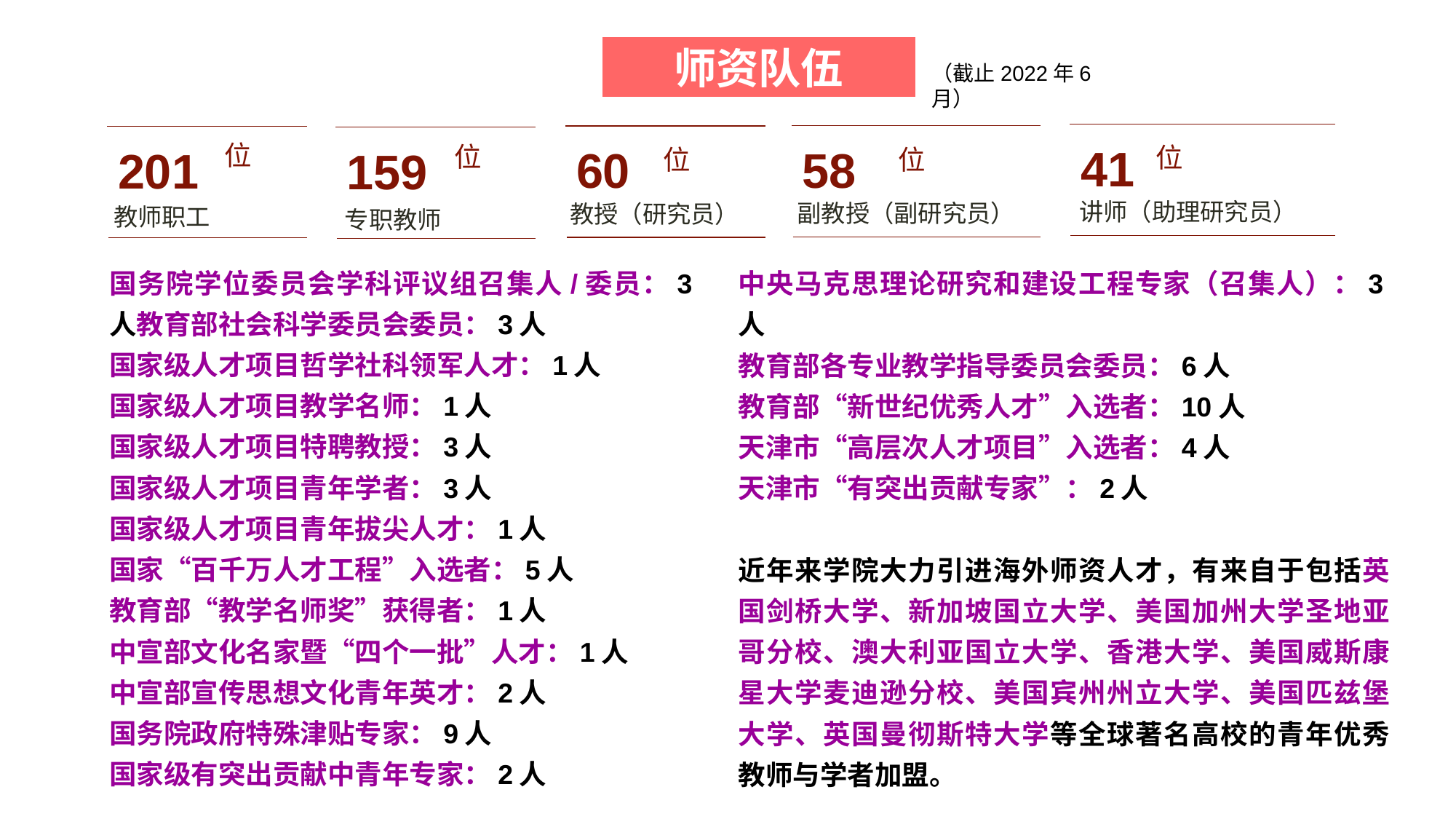

师资队伍
（截止2022年6月）
41
位
讲师（助理研究员）
58
位
副教授（副研究员）
60
位
教授（研究员）
201
位
教师职工
159
位
专职教师
国务院学位委员会学科评议组召集人/委员：3人教育部社会科学委员会委员：3人
国家级人才项目哲学社科领军人才：1人
国家级人才项目教学名师：1人
国家级人才项目特聘教授：3人
国家级人才项目青年学者：3人
国家级人才项目青年拔尖人才：1人
国家“百千万人才工程”入选者：5人
教育部“教学名师奖”获得者：1人
中宣部文化名家暨“四个一批”人才：1人
中宣部宣传思想文化青年英才：2人
国务院政府特殊津贴专家：9人
国家级有突出贡献中青年专家：2人

中央马克思理论研究和建设工程专家（召集人）：3人
教育部各专业教学指导委员会委员：6人
教育部“新世纪优秀人才”入选者：10人
天津市“高层次人才项目”入选者：4人
天津市“有突出贡献专家”：2人

近年来学院大力引进海外师资人才，有来自于包括英国剑桥大学、新加坡国立大学、美国加州大学圣地亚哥分校、澳大利亚国立大学、香港大学、美国威斯康星大学麦迪逊分校、美国宾州州立大学、美国匹兹堡大学、英国曼彻斯特大学等全球著名高校的青年优秀教师与学者加盟。